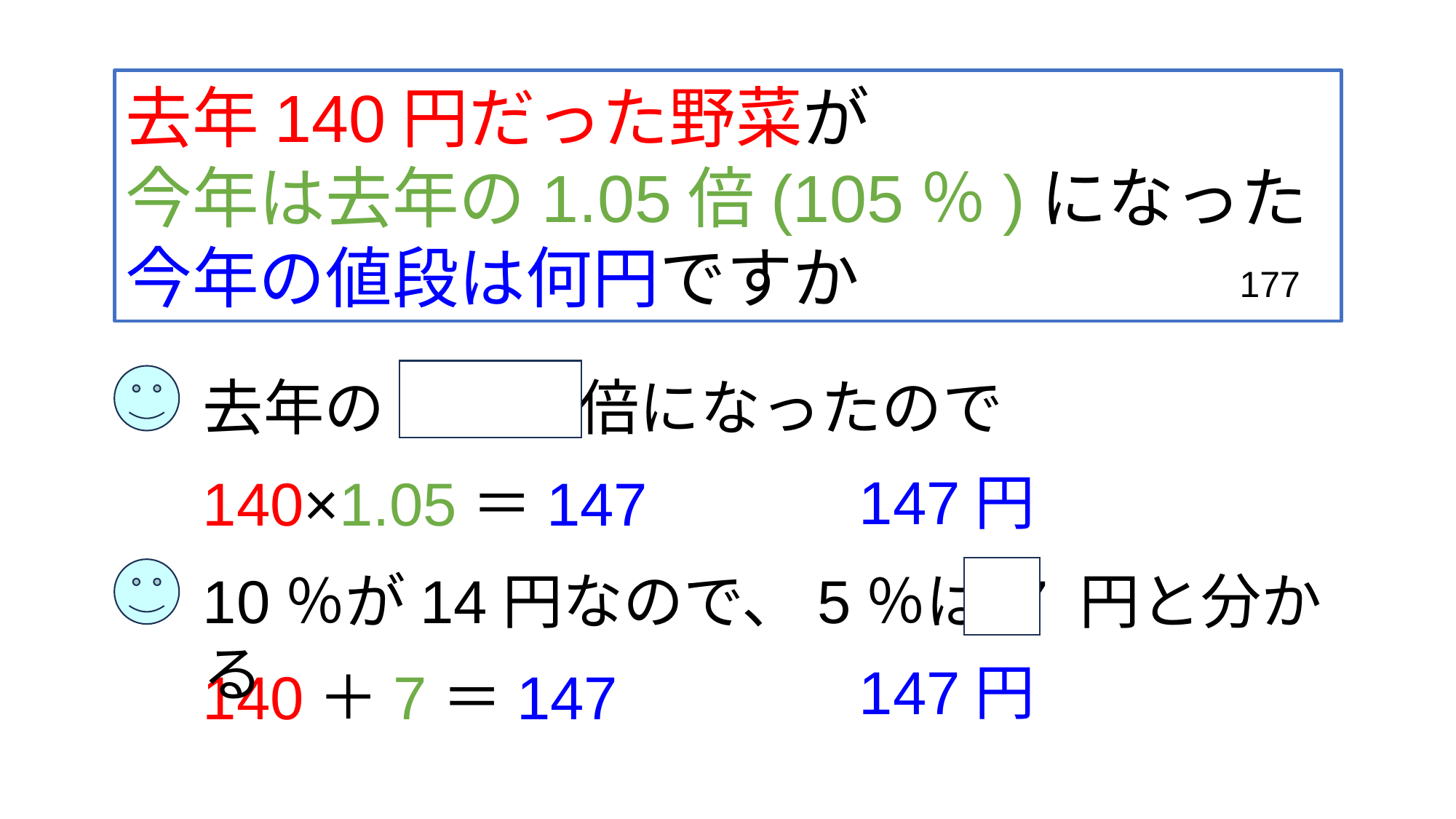

去年140円だった野菜が
今年は去年の1.05倍(105％)になった
今年の値段は何円ですか
177

去年の 1.05  倍になったので

147円
140×1.05＝147
10％が14円なので、5％は 7 円と分かる

147円
140＋7＝147